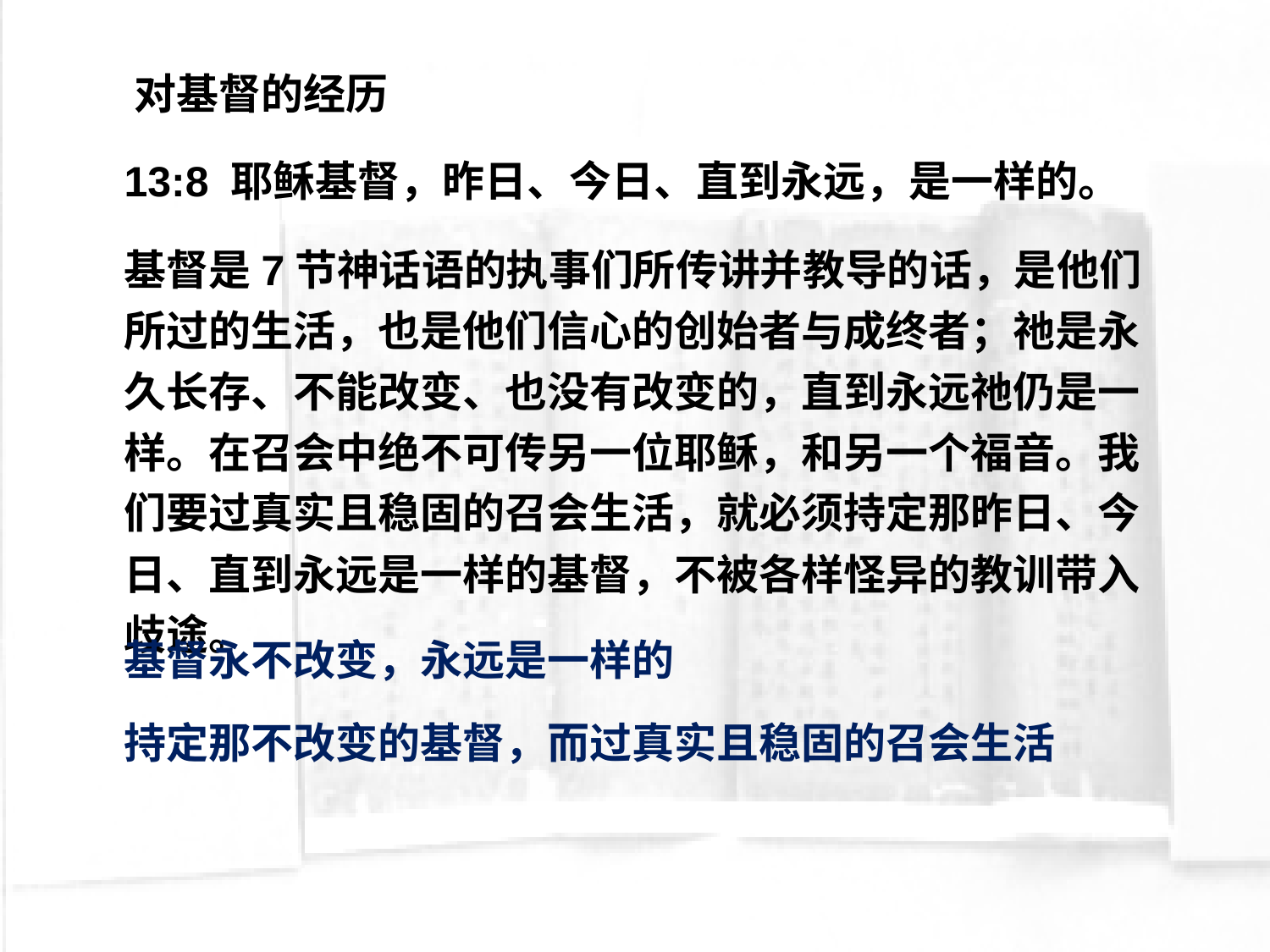

对基督的经历
13:8 耶稣基督，昨日、今日、直到永远，是一样的。
基督是7节神话语的执事们所传讲并教导的话，是他们所过的生活，也是他们信心的创始者与成终者；祂是永久长存、不能改变、也没有改变的，直到永远祂仍是一样。在召会中绝不可传另一位耶稣，和另一个福音。我们要过真实且稳固的召会生活，就必须持定那昨日、今日、直到永远是一样的基督，不被各样怪异的教训带入歧途。
基督永不改变，永远是一样的
持定那不改变的基督，而过真实且稳固的召会生活